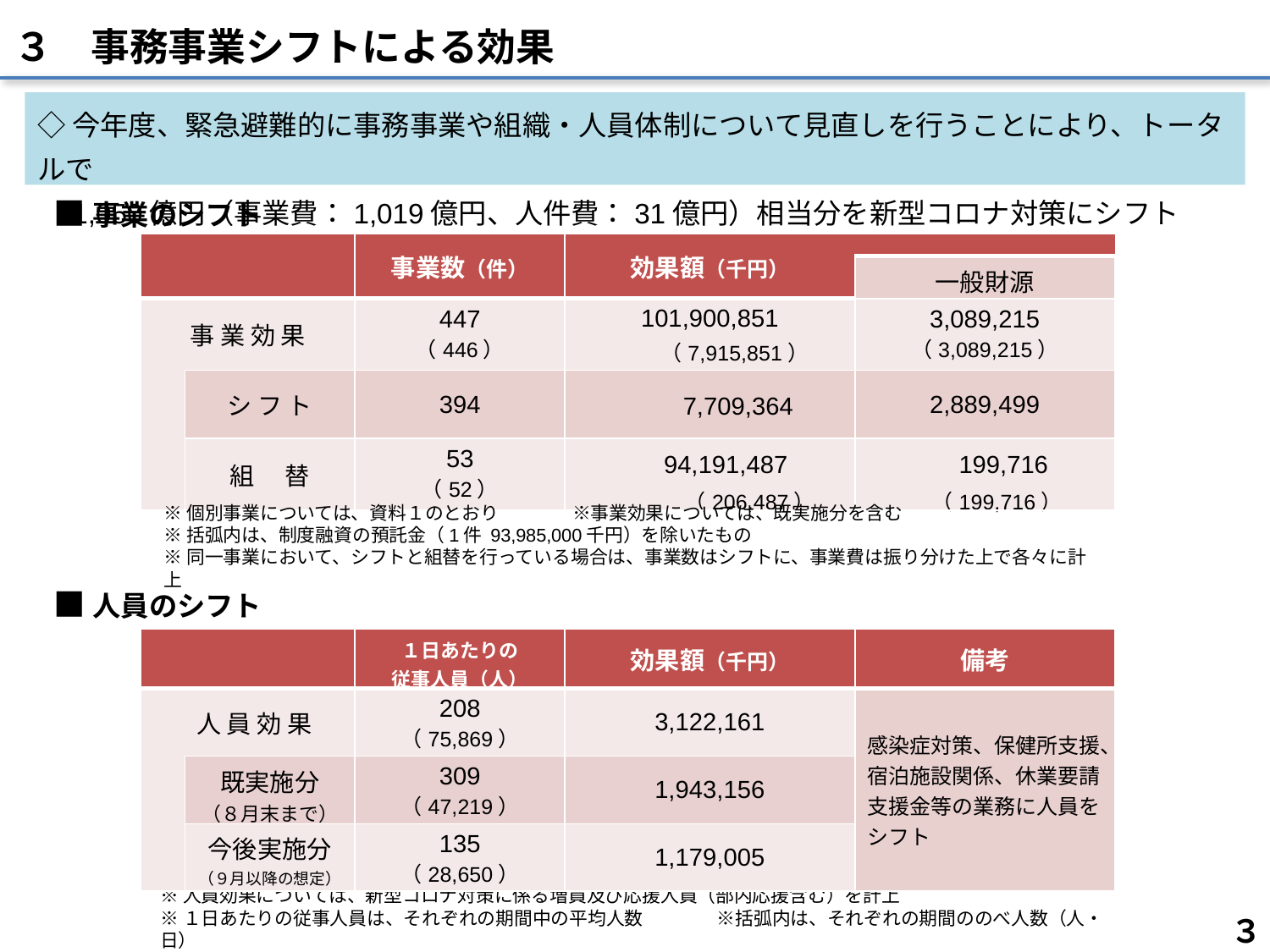

３　事務事業シフトによる効果
◇今年度、緊急避難的に事務事業や組織・人員体制について見直しを行うことにより、トータルで
　1,050億円（事業費：1,019億円、人件費：31億円）相当分を新型コロナ対策にシフト
■事業のシフト
|  |  | 事業数（件） | 効果額（千円） |  |
| --- | --- | --- | --- | --- |
|  |  |  |  | 一般財源 |
| 事 業 効 果 |  | 447 （446） | 101,900,851 　　（7,915,851） | 3,089,215 （3,089,215） |
|  | シ フ ト | 394 | 7,709,364 | 2,889,499 |
|  | 組　 替 | 53 （52） | 94,191,487 　　　 （206,487） | 199,716 （199,716） |
※個別事業については、資料１のとおり　　　　※事業効果については、既実施分を含む
※括弧内は、制度融資の預託金（1件 93,985,000千円）を除いたもの
※同一事業において、シフトと組替を行っている場合は、事業数はシフトに、事業費は振り分けた上で各々に計上
■人員のシフト
|  |  | １日あたりの 従事人員（人） | 効果額（千円） | 備考 |
| --- | --- | --- | --- | --- |
| 人 員 効 果 |  | 208 （75,869） | 3,122,161 | 感染症対策、保健所支援、宿泊施設関係、休業要請支援金等の業務に人員をシフト |
|  | 既実施分 （８月末まで） | 309 （47,219） | 1,943,156 |  |
|  | 今後実施分（９月以降の想定） | 135 （28,650） | 1,179,005 |  |

※人員効果については、新型コロナ対策に係る増員及び応援人員（部内応援含む）を計上
※１日あたりの従事人員は、それぞれの期間中の平均人数　　　　※括弧内は、それぞれの期間ののべ人数（人・日）
３